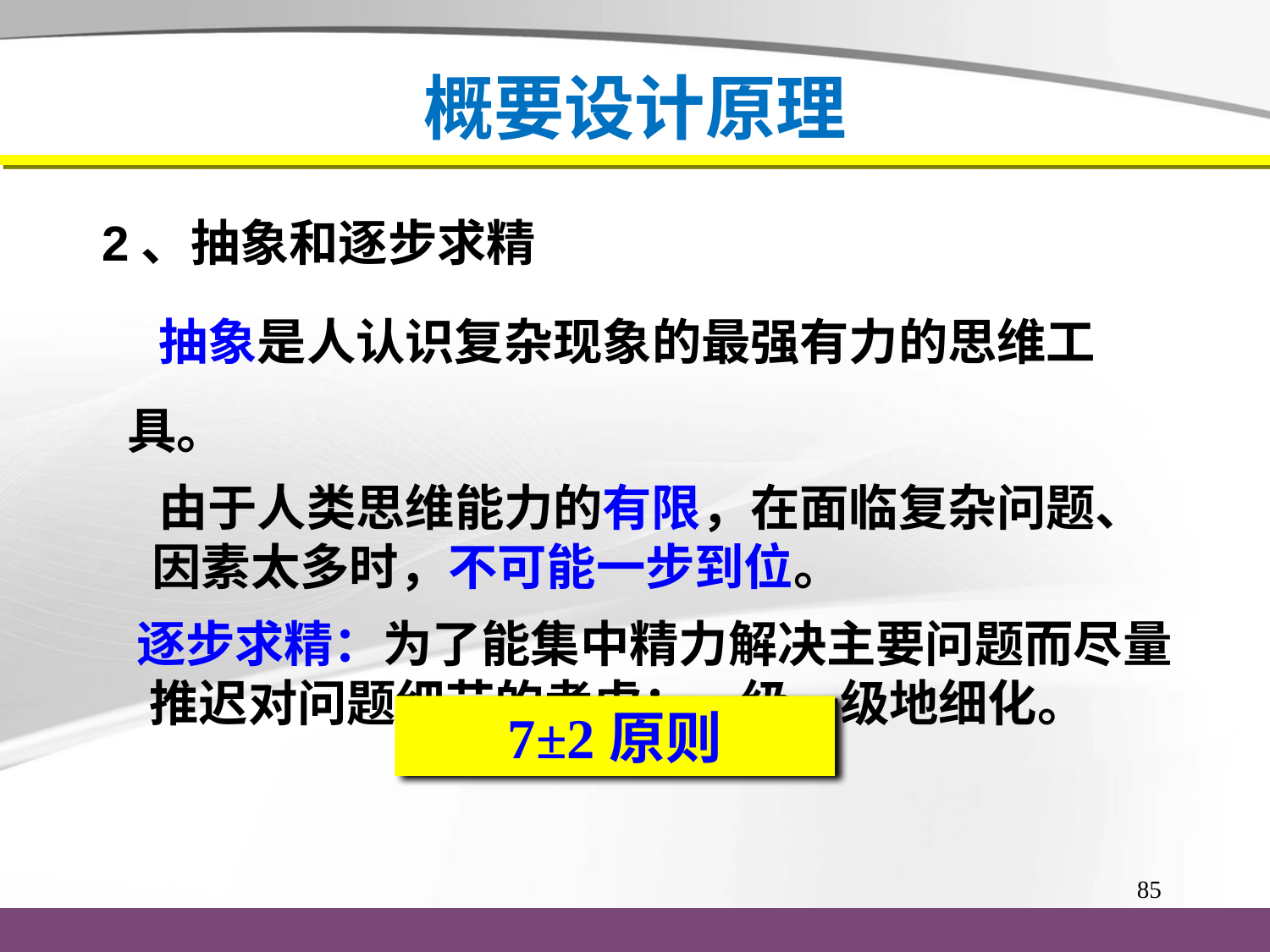

# 概要设计原理
2、抽象和逐步求精
    抽象是人认识复杂现象的最强有力的思维工具。
    由于人类思维能力的有限，在面临复杂问题、因素太多时，不可能一步到位。
  逐步求精：为了能集中精力解决主要问题而尽量推迟对问题细节的考虑；一级一级地细化。

7±2原则
85